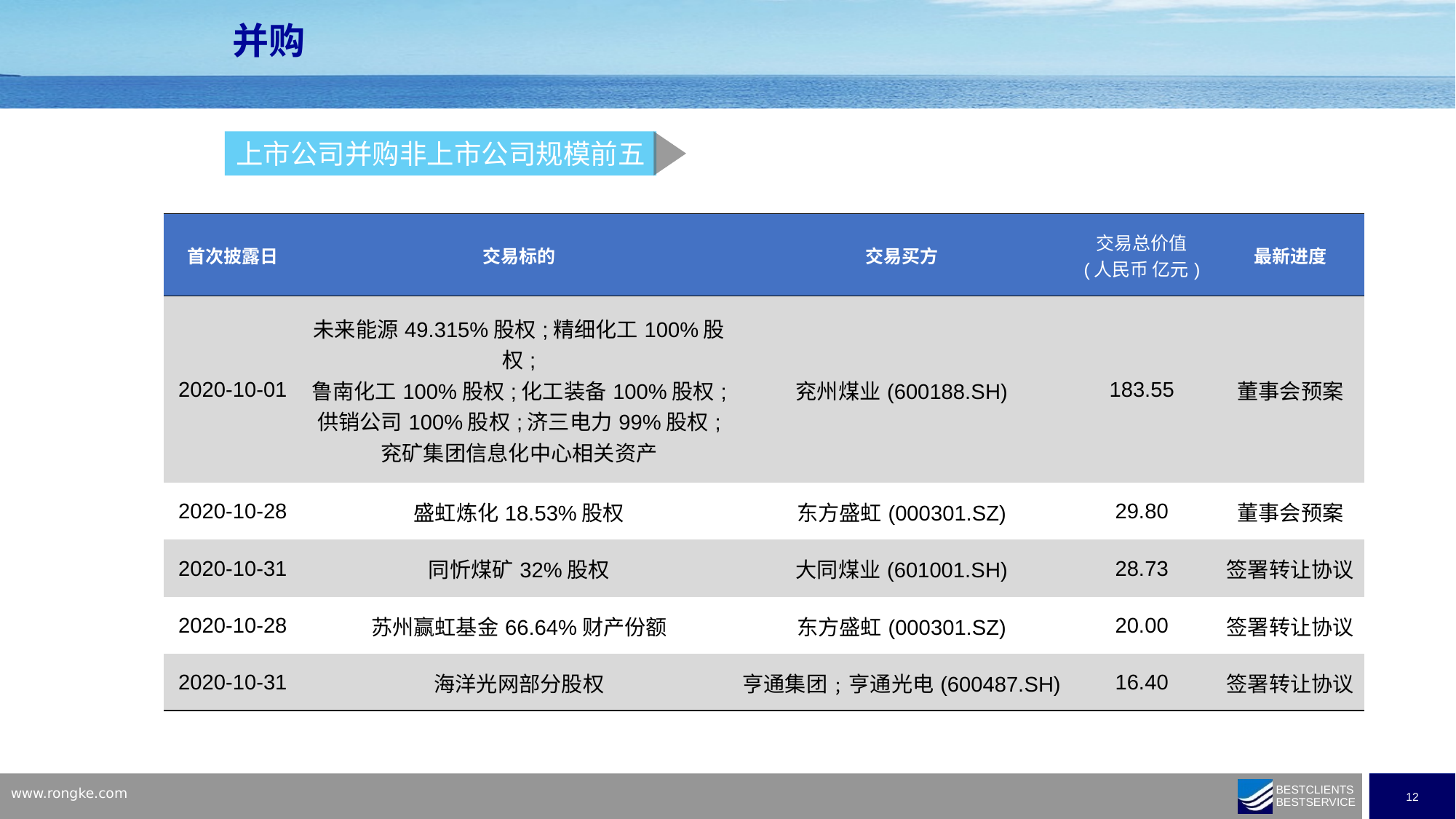

并购
上市公司并购非上市公司规模前五

| 首次披露日 | 交易标的 | 交易买方 | 交易总价值 (人民币 亿元) | 最新进度 |
| --- | --- | --- | --- | --- |
| 2020-10-01 | 未来能源49.315%股权;精细化工100%股权; 鲁南化工100%股权;化工装备100%股权; 供销公司100%股权;济三电力99%股权; 兖矿集团信息化中心相关资产 | 兖州煤业(600188.SH) | 183.55 | 董事会预案 |
| 2020-10-28 | 盛虹炼化18.53%股权 | 东方盛虹(000301.SZ) | 29.80 | 董事会预案 |
| 2020-10-31 | 同忻煤矿32%股权 | 大同煤业(601001.SH) | 28.73 | 签署转让协议 |
| 2020-10-28 | 苏州赢虹基金66.64%财产份额 | 东方盛虹(000301.SZ) | 20.00 | 签署转让协议 |
| 2020-10-31 | 海洋光网部分股权 | 亨通集团﹔亨通光电(600487.SH) | 16.40 | 签署转让协议 |